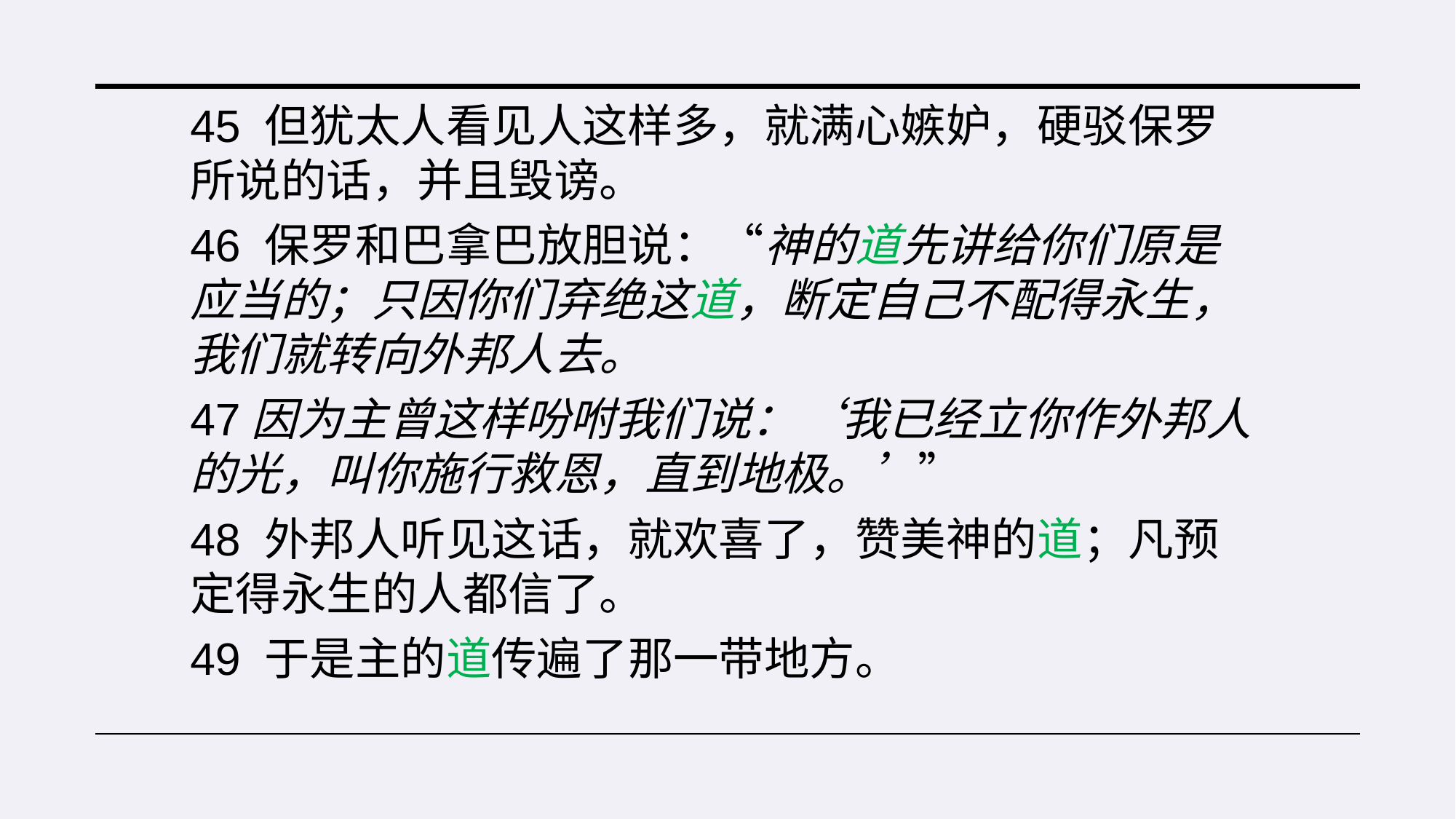

45 但犹太人看见人这样多，就满心嫉妒，硬驳保罗所说的话，并且毁谤。
46 保罗和巴拿巴放胆说：“神的道先讲给你们原是应当的；只因你们弃绝这道，断定自己不配得永生，我们就转向外邦人去。
47因为主曾这样吩咐我们说：‘我已经立你作外邦人的光，叫你施行救恩，直到地极。’”
48 外邦人听见这话，就欢喜了，赞美神的道；凡预定得永生的人都信了。
49 于是主的道传遍了那一带地方。